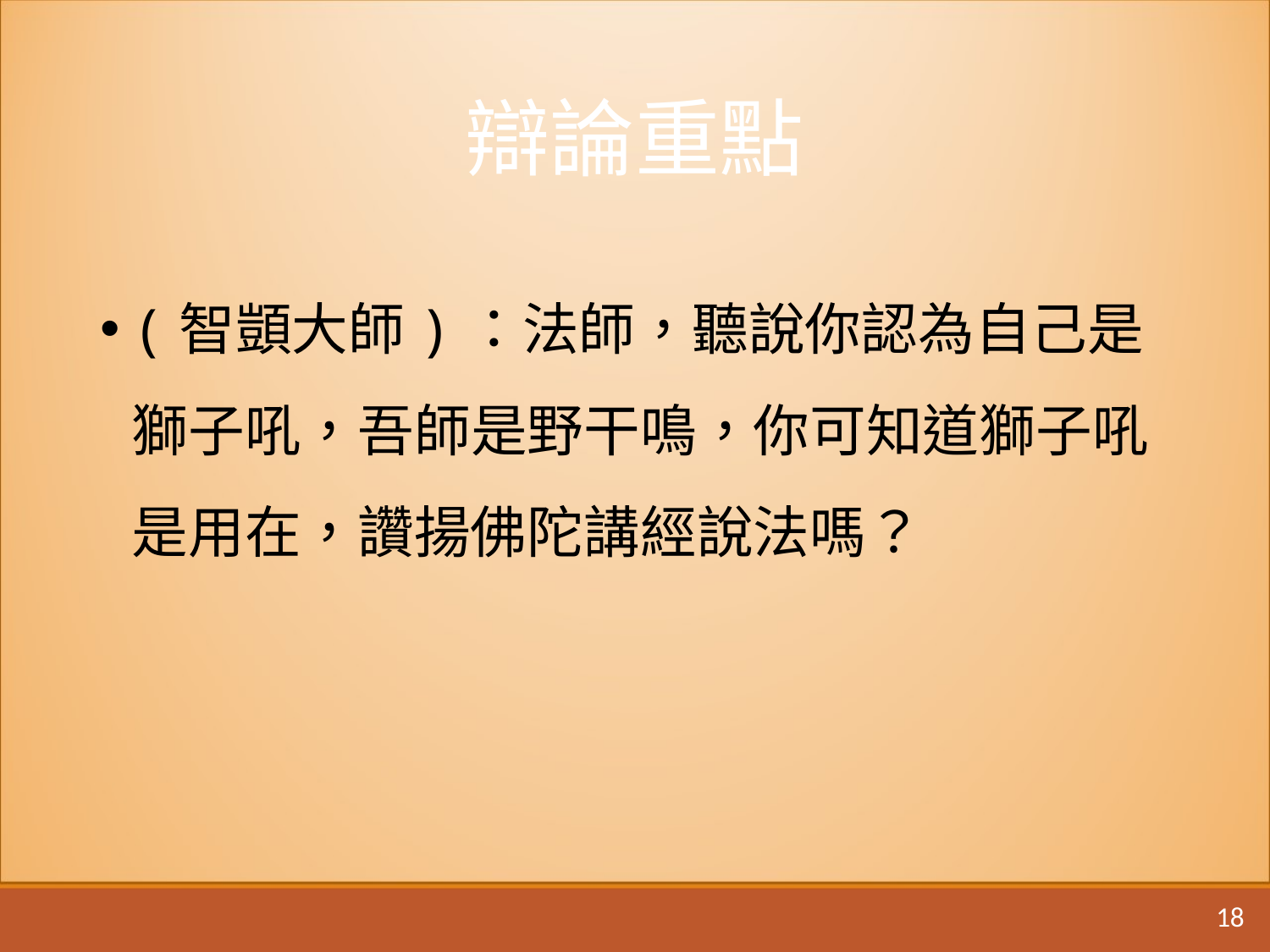

# 辯論重點
(智顗大師)：法師，聽說你認為自己是獅子吼，吾師是野干鳴，你可知道獅子吼是用在，讚揚佛陀講經說法嗎？

18